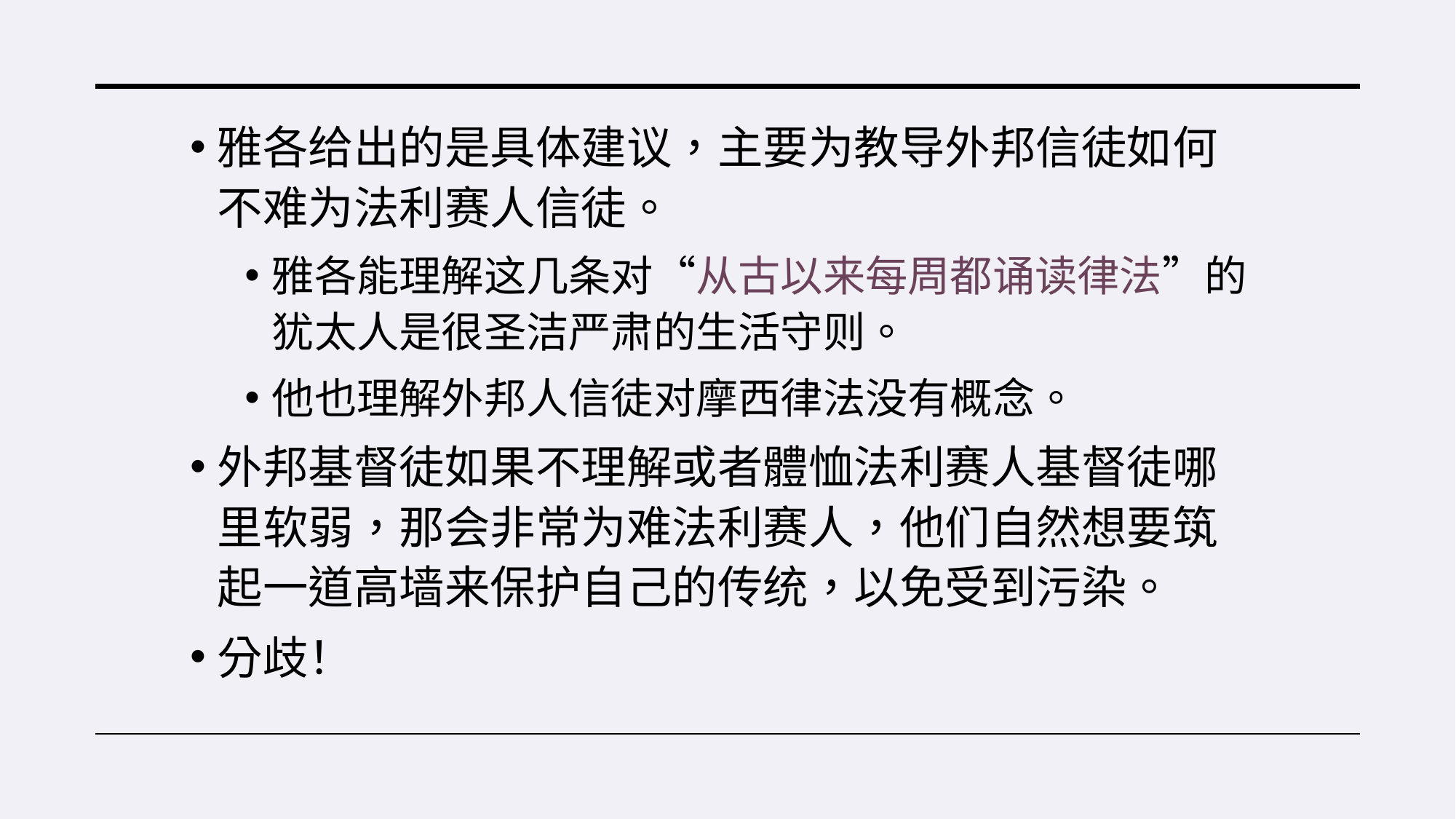

雅各给出的是具体建议，主要为教导外邦信徒如何不难为法利赛人信徒。
雅各能理解这几条对“从古以来每周都诵读律法”的犹太人是很圣洁严肃的生活守则。
他也理解外邦人信徒对摩西律法没有概念。
外邦基督徒如果不理解或者體恤法利赛人基督徒哪里软弱，那会非常为难法利赛人，他们自然想要筑起一道高墙来保护自己的传统，以免受到污染。
分歧！